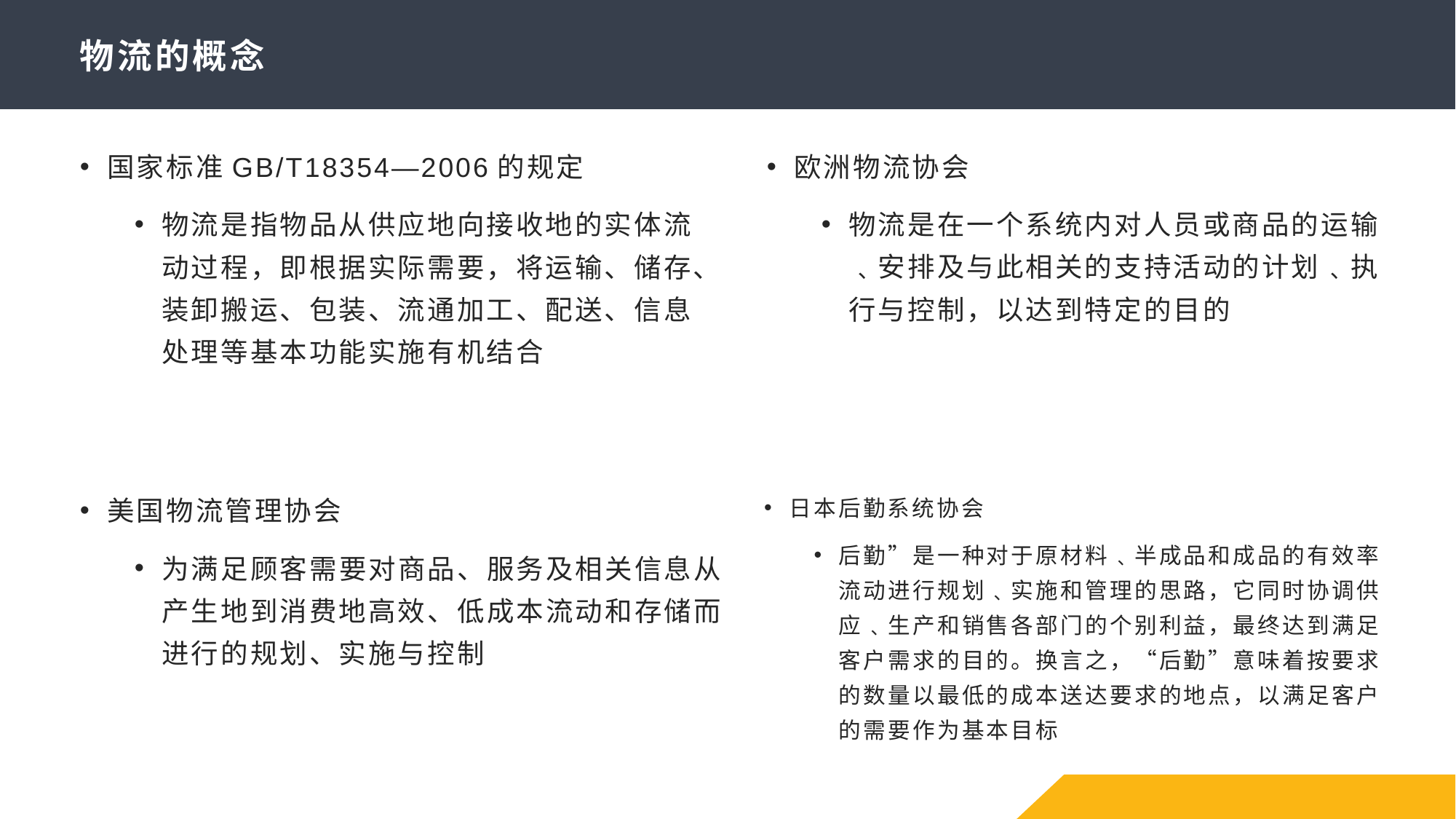

# 物流的概念
国家标准GB/T18354—2006的规定
物流是指物品从供应地向接收地的实体流动过程，即根据实际需要，将运输、储存、装卸搬运、包装、流通加工、配送、信息处理等基本功能实施有机结合
欧洲物流协会
物流是在一个系统内对人员或商品的运输﹑安排及与此相关的支持活动的计划﹑执行与控制，以达到特定的目的
美国物流管理协会
为满足顾客需要对商品、服务及相关信息从产生地到消费地高效、低成本流动和存储而进行的规划、实施与控制
日本后勤系统协会
后勤”是一种对于原材料﹑半成品和成品的有效率流动进行规划﹑实施和管理的思路，它同时协调供应﹑生产和销售各部门的个别利益，最终达到满足客户需求的目的。换言之，“后勤”意味着按要求的数量以最低的成本送达要求的地点，以满足客户的需要作为基本目标